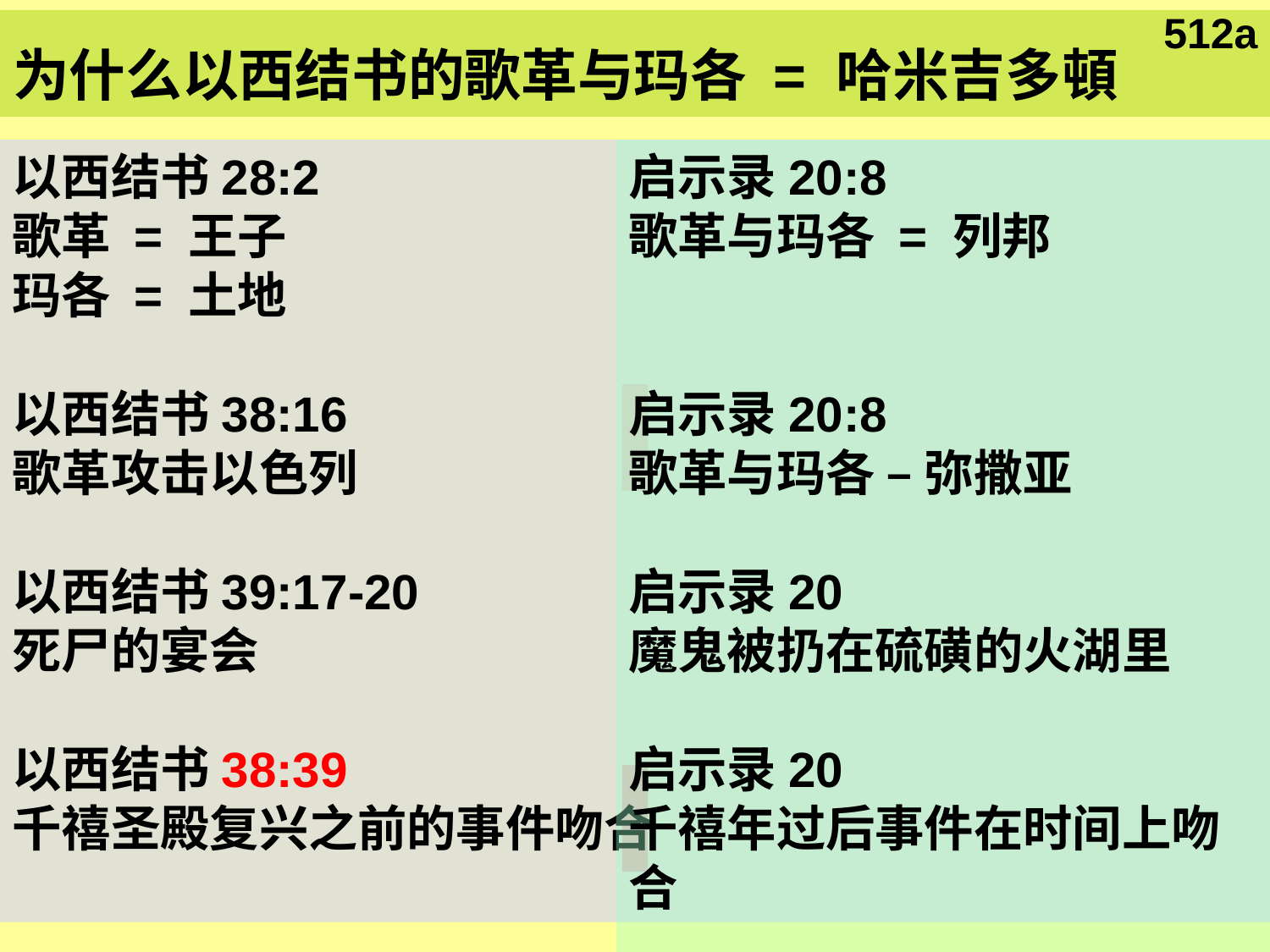

512a

# 为什么以西结书的歌革与玛各 = 哈米吉多頓
启示录20:8
歌革与玛各 = 列邦

启示录20:8
歌革与玛各 – 弥撒亚

启示录20
魔鬼被扔在硫磺的火湖里

启示录20
千禧年过后事件在时间上吻合

以西结书28:2
歌革 = 王子
玛各 = 土地

以西结书38:16
歌革攻击以色列

以西结书39:17-20
死尸的宴会

以西结书38:39
千禧圣殿复兴之前的事件吻合